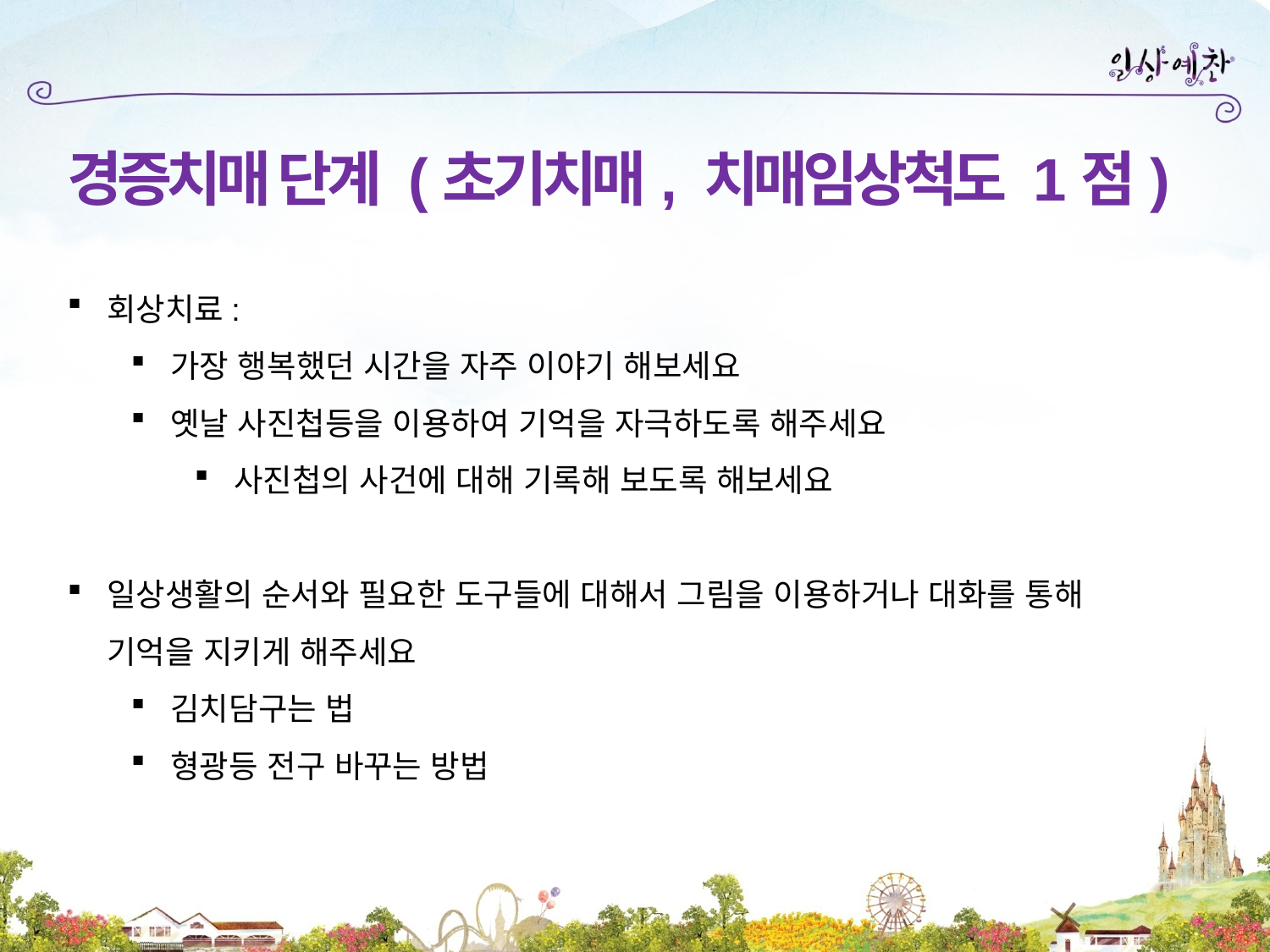

경증치매 단계 (초기치매, 치매임상척도 1점)

회상치료:
가장 행복했던 시간을 자주 이야기 해보세요
옛날 사진첩등을 이용하여 기억을 자극하도록 해주세요
사진첩의 사건에 대해 기록해 보도록 해보세요

일상생활의 순서와 필요한 도구들에 대해서 그림을 이용하거나 대화를 통해 기억을 지키게 해주세요
김치담구는 법
형광등 전구 바꾸는 방법